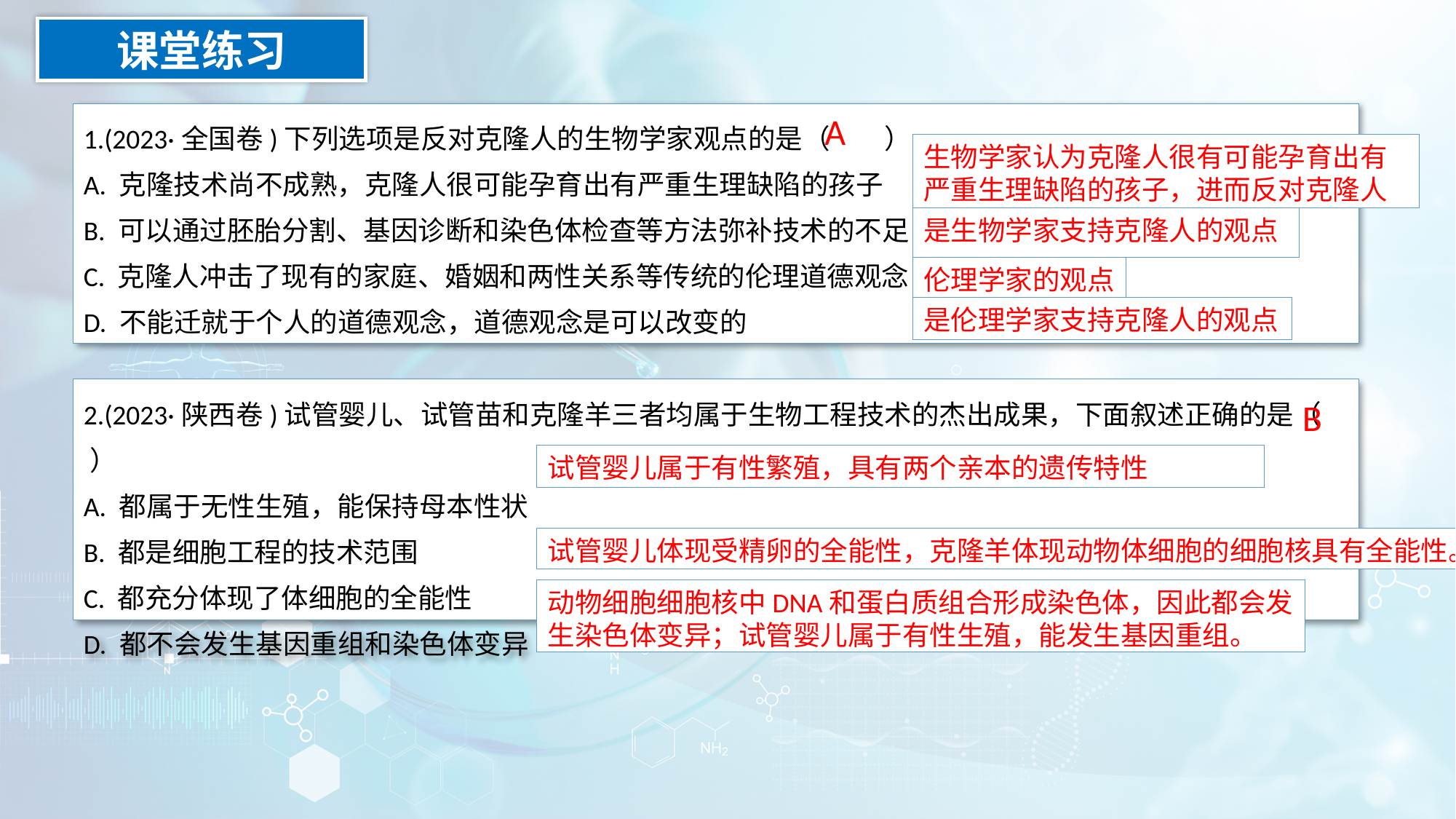

课堂练习
1.(2023·全国卷)下列选项是反对克隆人的生物学家观点的是（　　）
A. 克隆技术尚不成熟，克隆人很可能孕育出有严重生理缺陷的孩子
B. 可以通过胚胎分割、基因诊断和染色体检查等方法弥补技术的不足
C. 克隆人冲击了现有的家庭、婚姻和两性关系等传统的伦理道德观念
D. 不能迁就于个人的道德观念，道德观念是可以改变的
A
生物学家认为克隆人很有可能孕育出有严重生理缺陷的孩子，进而反对克隆人
是生物学家支持克隆人的观点
伦理学家的观点
是伦理学家支持克隆人的观点
2.(2023·陕西卷)试管婴儿、试管苗和克隆羊三者均属于生物工程技术的杰出成果，下面叙述正确的是（    ）
A. 都属于无性生殖，能保持母本性状
B. 都是细胞工程的技术范围
C. 都充分体现了体细胞的全能性
D. 都不会发生基因重组和染色体变异
B
试管婴儿属于有性繁殖，具有两个亲本的遗传特性
试管婴儿体现受精卵的全能性，克隆羊体现动物体细胞的细胞核具有全能性。
动物细胞细胞核中DNA和蛋白质组合形成染色体，因此都会发生染色体变异；试管婴儿属于有性生殖，能发生基因重组。